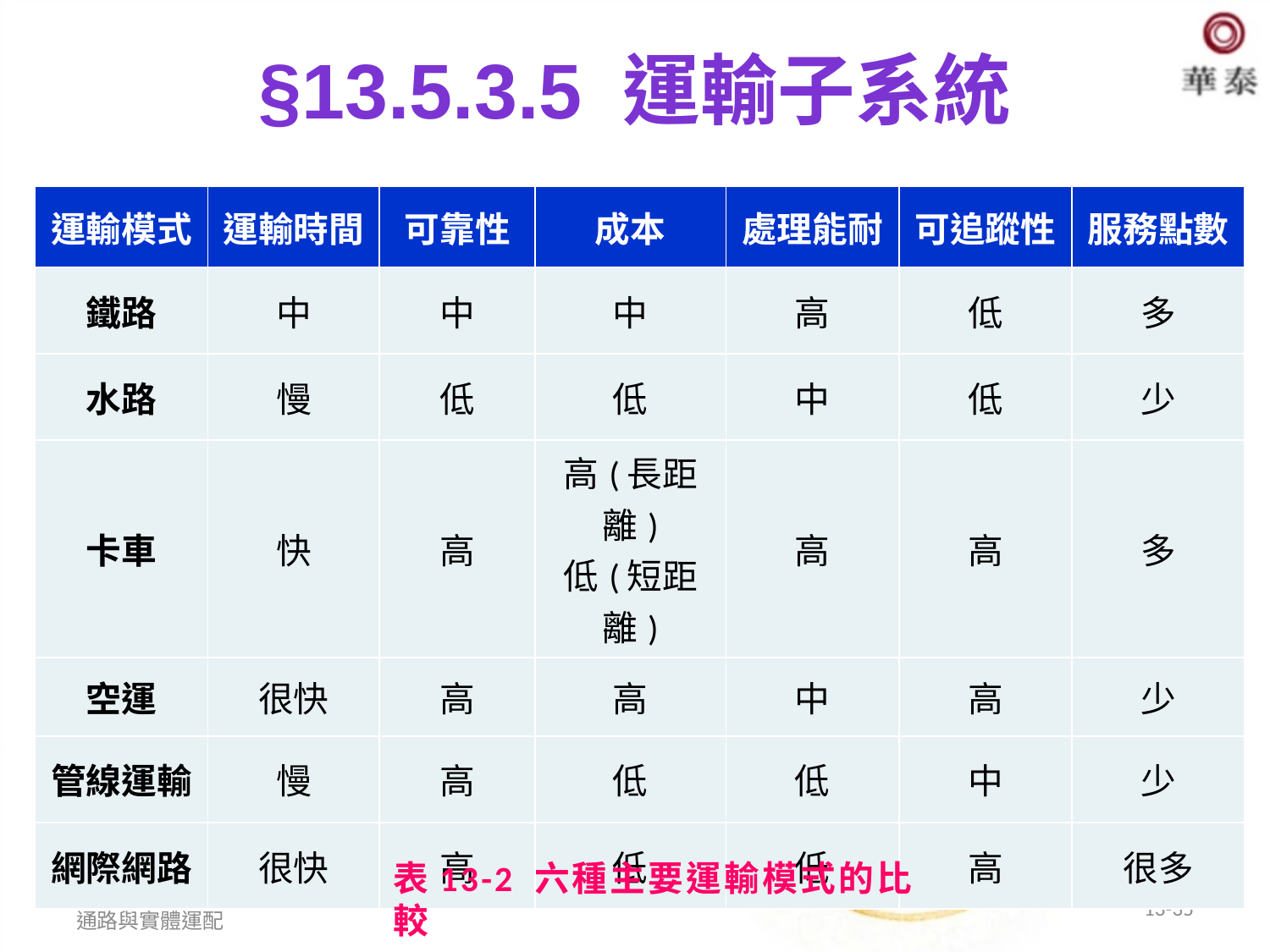

# §13.5.3.5 運輸子系統
| 運輸模式 | 運輸時間 | 可靠性 | 成本 | 處理能耐 | 可追蹤性 | 服務點數 |
| --- | --- | --- | --- | --- | --- | --- |
| 鐵路 | 中 | 中 | 中 | 高 | 低 | 多 |
| 水路 | 慢 | 低 | 低 | 中 | 低 | 少 |
| 卡車 | 快 | 高 | 高(長距離) 低(短距離) | 高 | 高 | 多 |
| 空運 | 很快 | 高 | 高 | 中 | 高 | 少 |
| 管線運輸 | 慢 | 高 | 低 | 低 | 中 | 少 |
| 網際網路 | 很快 | 高 | 低 | 低 | 高 | 很多 |
表13-2 六種主要運輸模式的比較
行銷管理   Chapter 13   行銷通路與實體運配
13-35